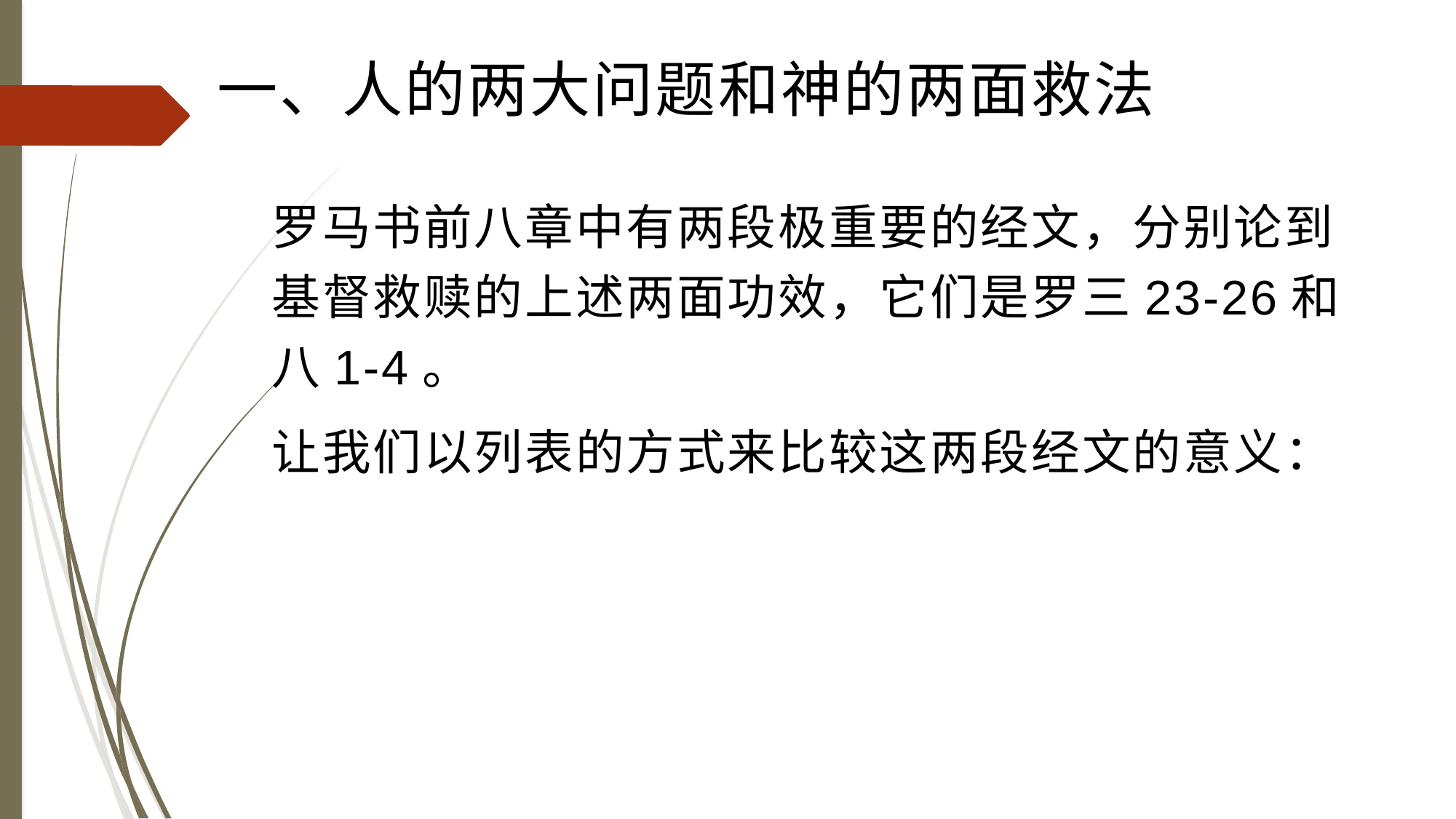

# 一、人的两大问题和神的两面救法
罗马书前八章中有两段极重要的经文，分别论到基督救赎的上述两面功效，它们是罗三23-26和八1-4。
让我们以列表的方式来比较这两段经文的意义：